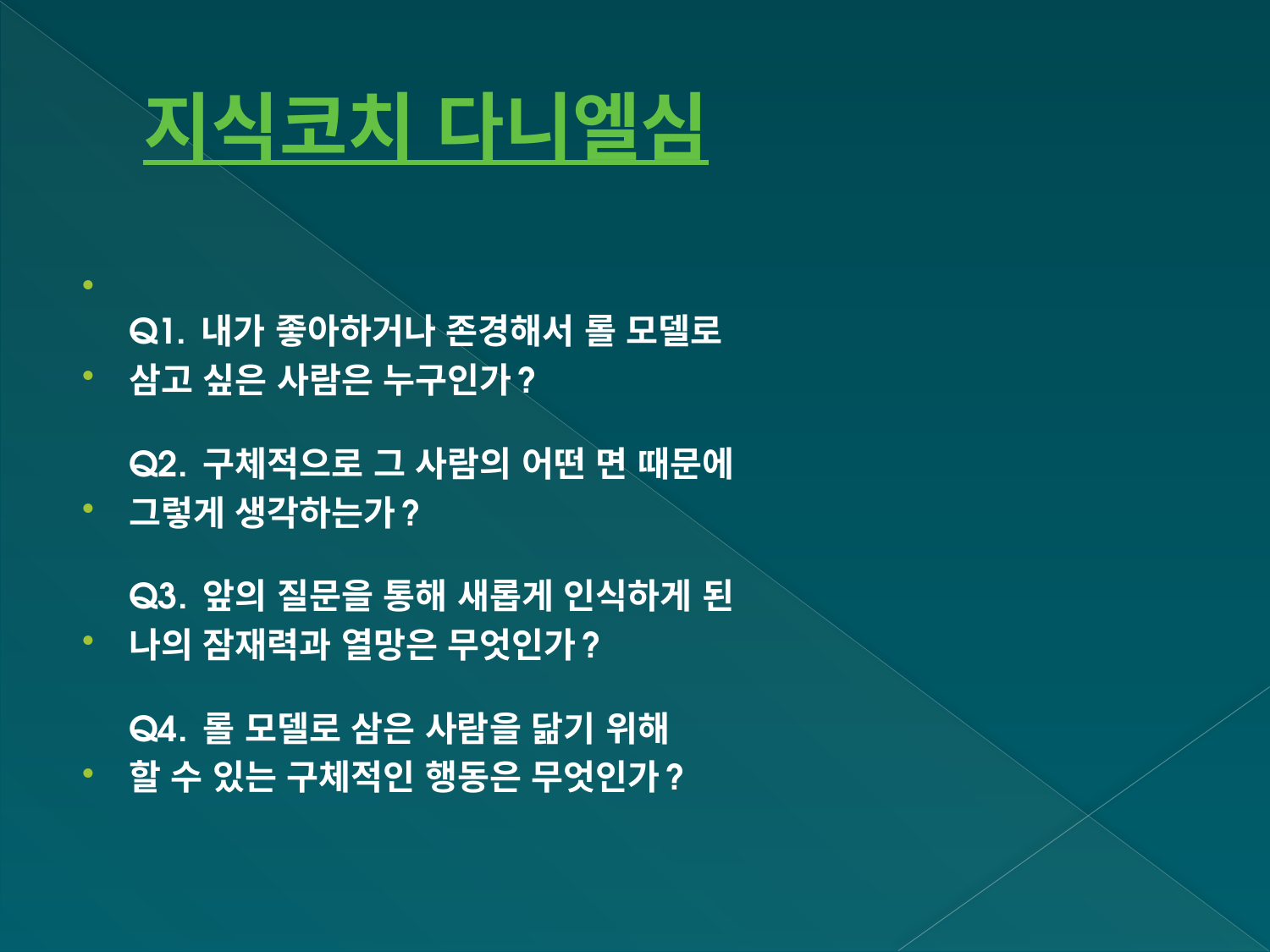

# 지식코치 다니엘심
Q1. 내가 좋아하거나 존경해서 롤 모델로
삼고 싶은 사람은 누구인가?
Q2. 구체적으로 그 사람의 어떤 면 때문에
그렇게 생각하는가?
Q3. 앞의 질문을 통해 새롭게 인식하게 된
나의 잠재력과 열망은 무엇인가?
 
Q4. 롤 모델로 삼은 사람을 닮기 위해
할 수 있는 구체적인 행동은 무엇인가?